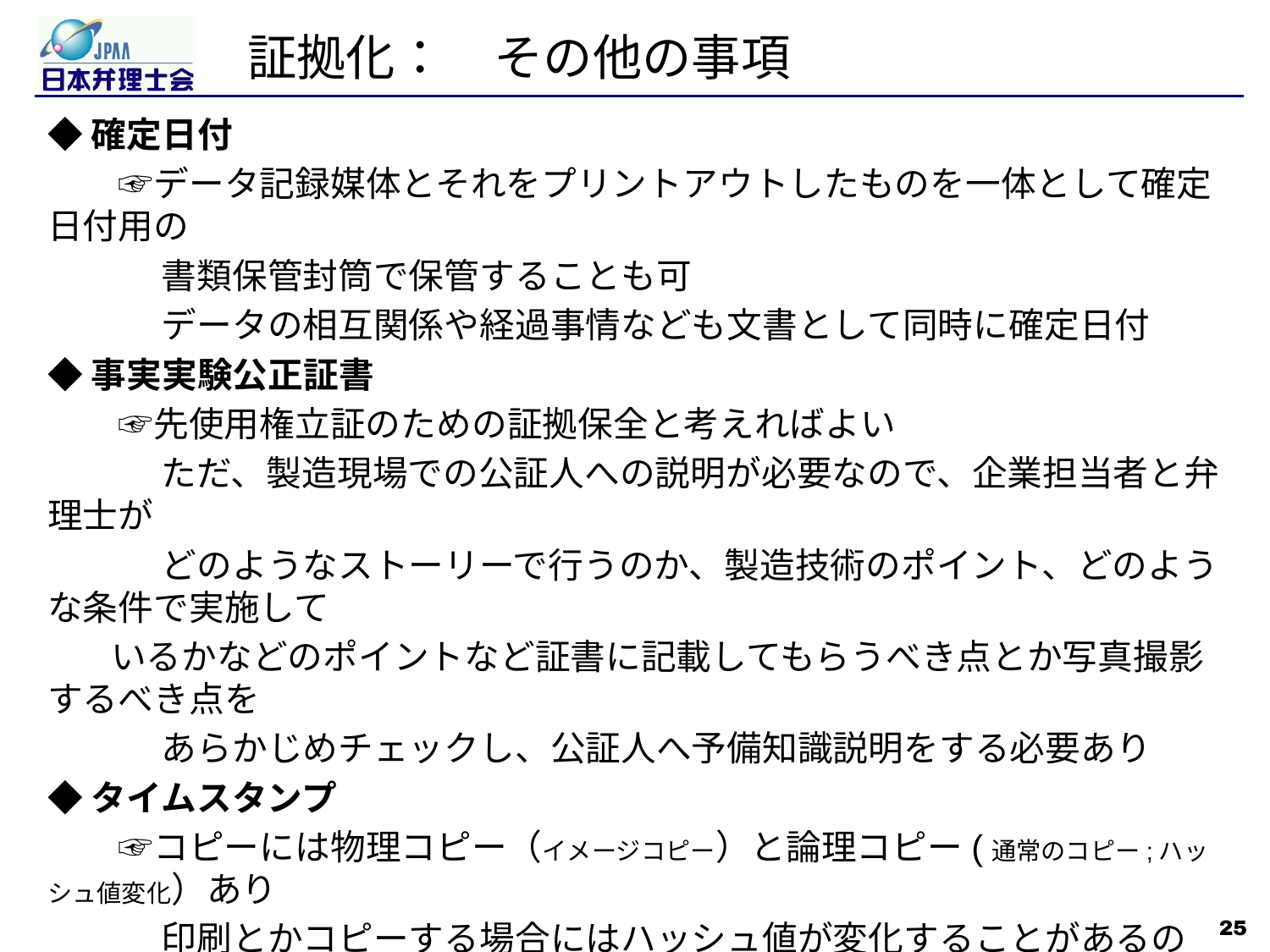

# 証拠化：　その他の事項
◆確定日付
　　☞データ記録媒体とそれをプリントアウトしたものを一体として確定日付用の
　　　 書類保管封筒で保管することも可
　　　 データの相互関係や経過事情なども文書として同時に確定日付
◆事実実験公正証書
　　☞先使用権立証のための証拠保全と考えればよい
　　　 ただ、製造現場での公証人への説明が必要なので、企業担当者と弁理士が
　　　 どのようなストーリーで行うのか、製造技術のポイント、どのような条件で実施して
       いるかなどのポイントなど証書に記載してもらうべき点とか写真撮影するべき点を
　　　 あらかじめチェックし、公証人へ予備知識説明をする必要あり
◆タイムスタンプ
　　☞コピーには物理コピー（イメージコピー）と論理コピー(通常のコピー;ハッシュ値変化）あり
　　　 印刷とかコピーする場合にはハッシュ値が変化することがあるので、変化しない
　　 　ように操作する必要あり;　電子ﾃﾞｰﾀの一部が変更しないように取り扱うこと！
25